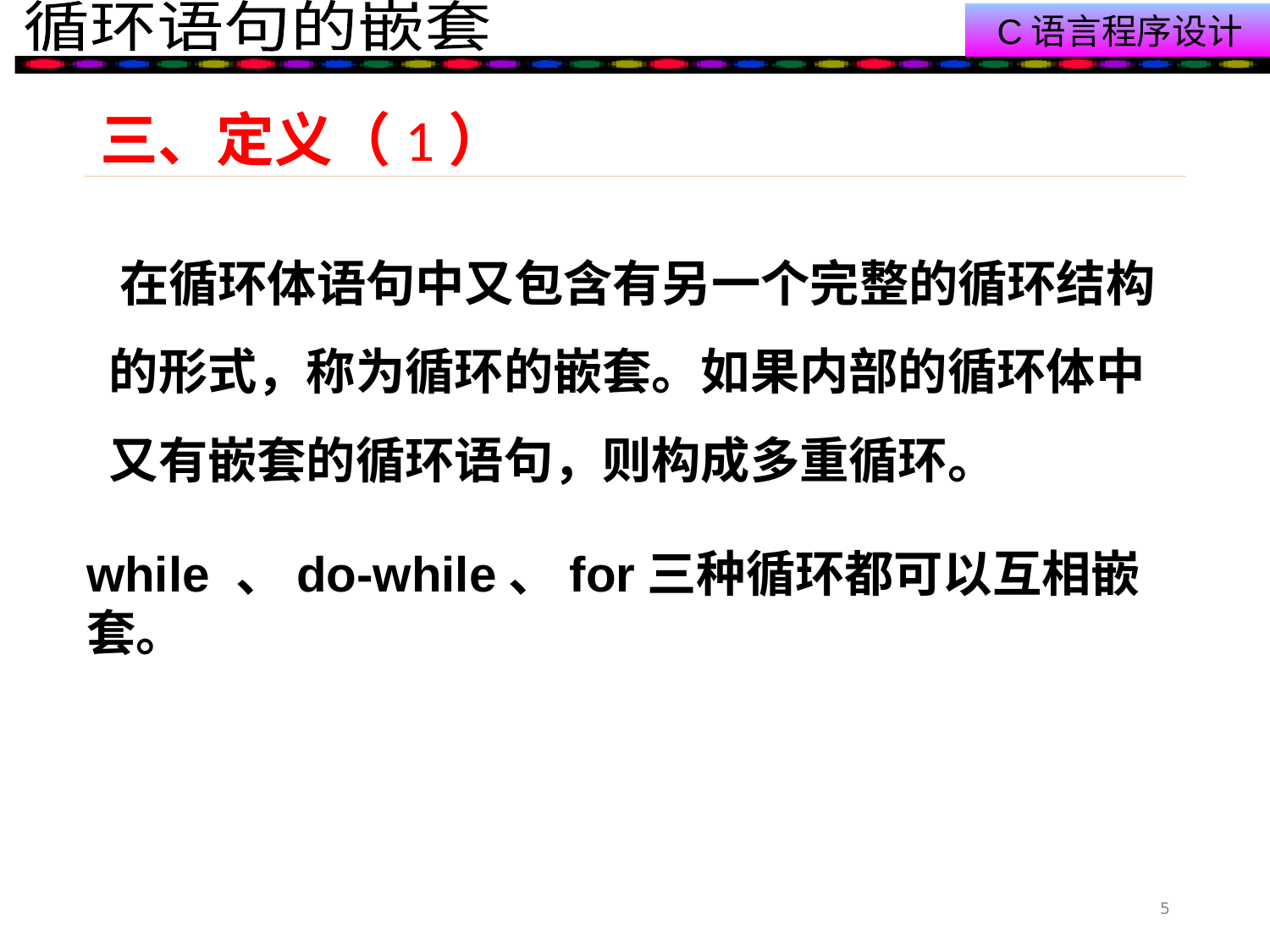

# 三、定义（1）
  在循环体语句中又包含有另一个完整的循环结构的形式，称为循环的嵌套。如果内部的循环体中又有嵌套的循环语句，则构成多重循环。
while 、do-while、for三种循环都可以互相嵌套。
5